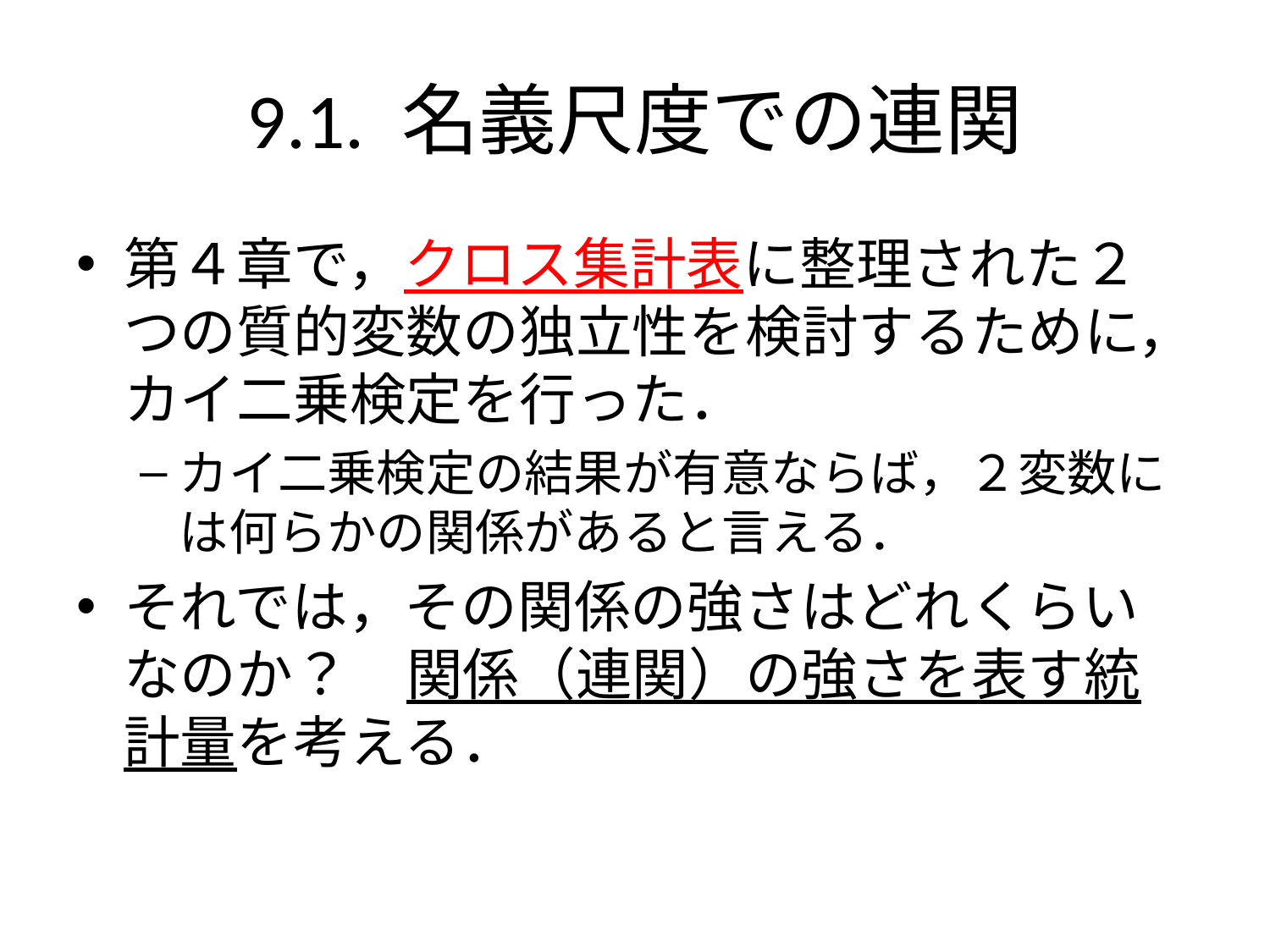

# 9.1. 名義尺度での連関
第４章で，クロス集計表に整理された２つの質的変数の独立性を検討するために，カイ二乗検定を行った．
カイ二乗検定の結果が有意ならば，２変数には何らかの関係があると言える．
それでは，その関係の強さはどれくらいなのか？　関係（連関）の強さを表す統計量を考える．